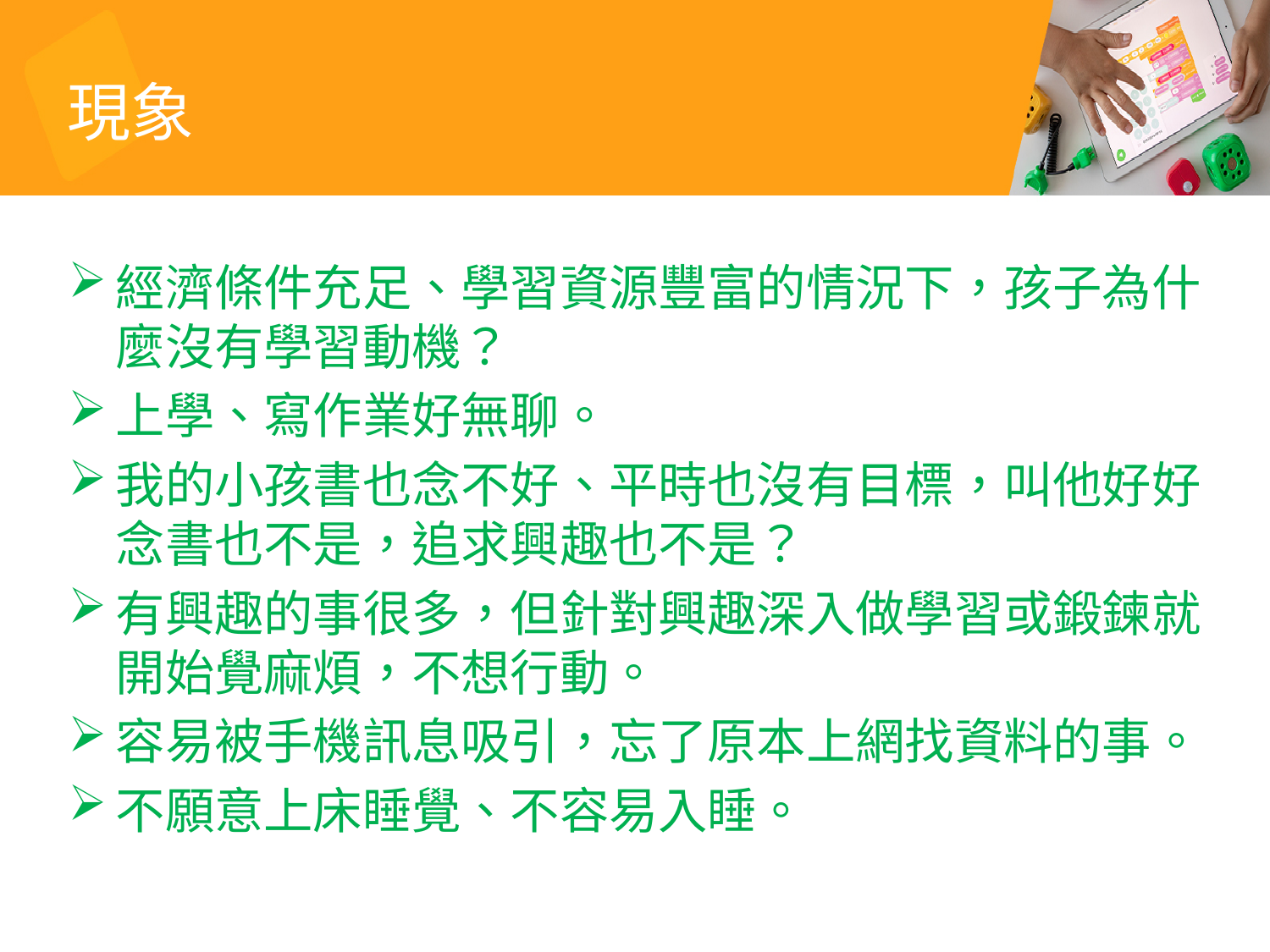

# 現象
經濟條件充足、學習資源豐富的情況下，孩子為什麼沒有學習動機？
上學、寫作業好無聊。
我的小孩書也念不好、平時也沒有目標，叫他好好念書也不是，追求興趣也不是？
有興趣的事很多，但針對興趣深入做學習或鍛鍊就開始覺麻煩，不想行動。
容易被手機訊息吸引，忘了原本上網找資料的事。
不願意上床睡覺、不容易入睡。